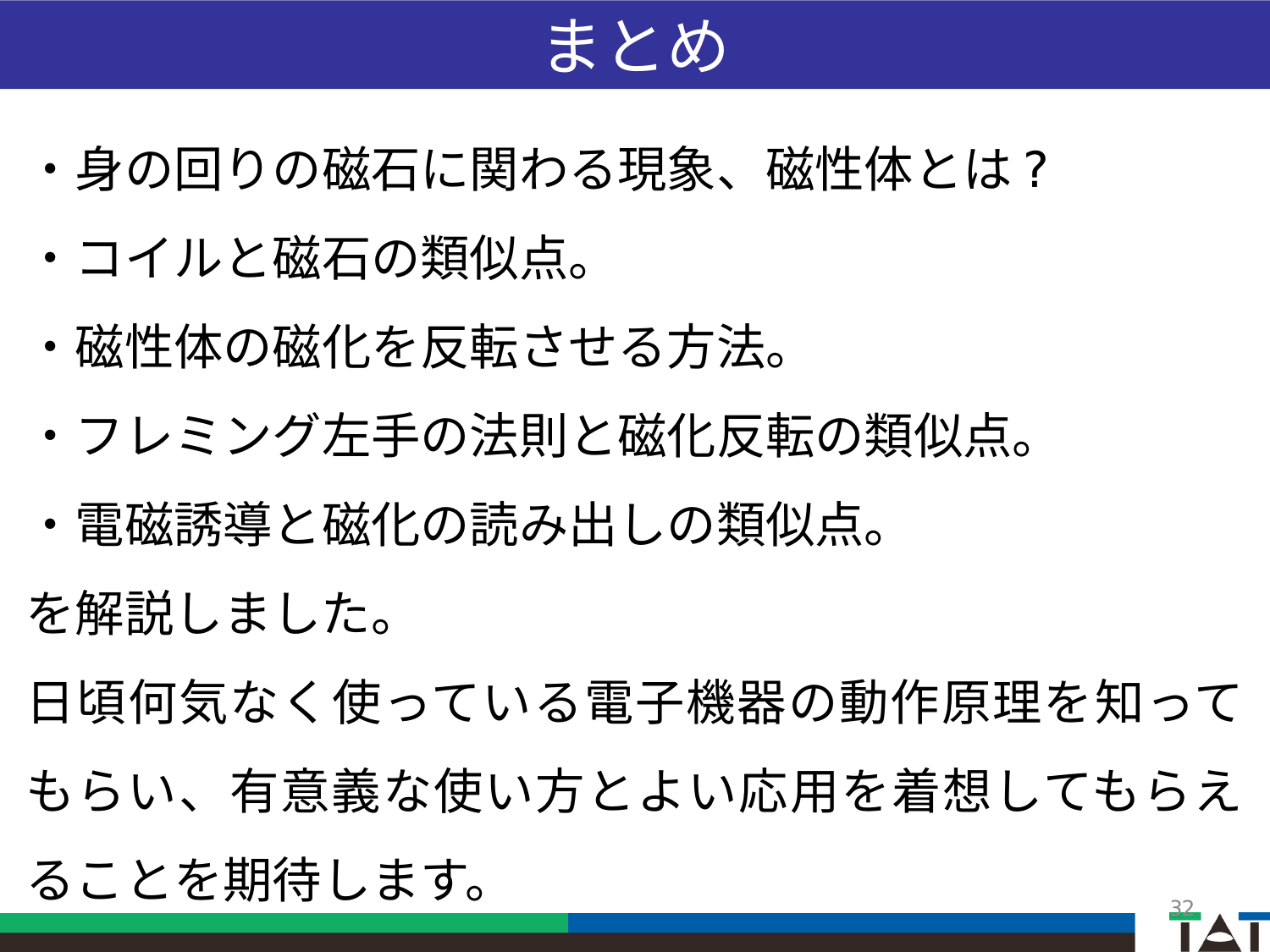

まとめ
・身の回りの磁石に関わる現象、磁性体とは?
・コイルと磁石の類似点。
・磁性体の磁化を反転させる方法。
・フレミング左手の法則と磁化反転の類似点。
・電磁誘導と磁化の読み出しの類似点。
を解説しました。
日頃何気なく使っている電子機器の動作原理を知ってもらい、有意義な使い方とよい応用を着想してもらえることを期待します。
32